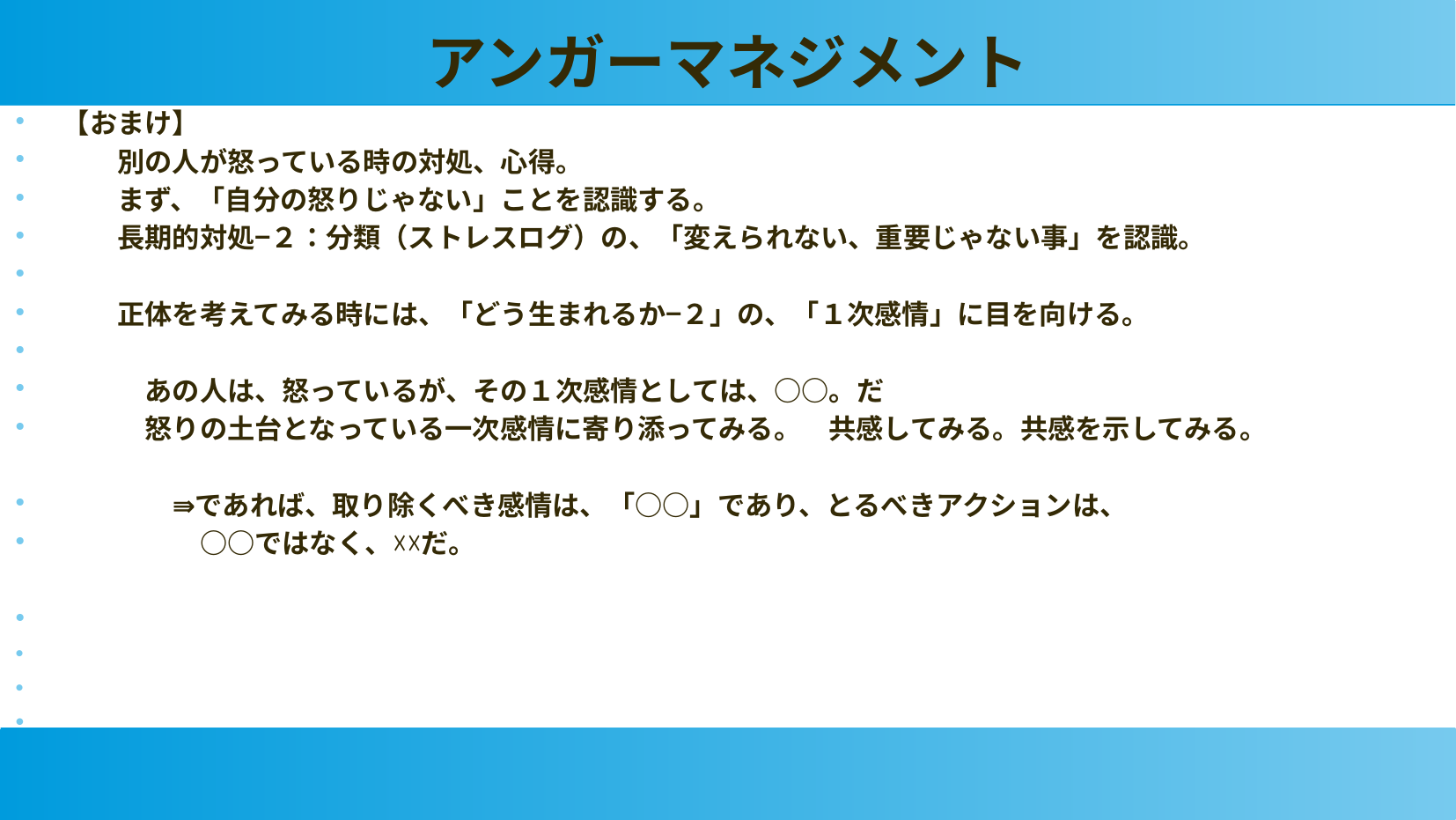

アンガーマネジメント
【おまけ】
　　別の人が怒っている時の対処、心得。
　　まず、「自分の怒りじゃない」ことを認識する。
　　長期的対処−２：分類（ストレスログ）の、「変えられない、重要じゃない事」を認識。

　　正体を考えてみる時には、「どう生まれるか−２」の、「１次感情」に目を向ける。

　　　あの人は、怒っているが、その１次感情としては、○○。だ
　　　怒りの土台となっている一次感情に寄り添ってみる。　共感してみる。共感を示してみる。

　　　　⇛であれば、取り除くべき感情は、「○○」であり、とるべきアクションは、
　　　　　○○ではなく、☓☓だ。